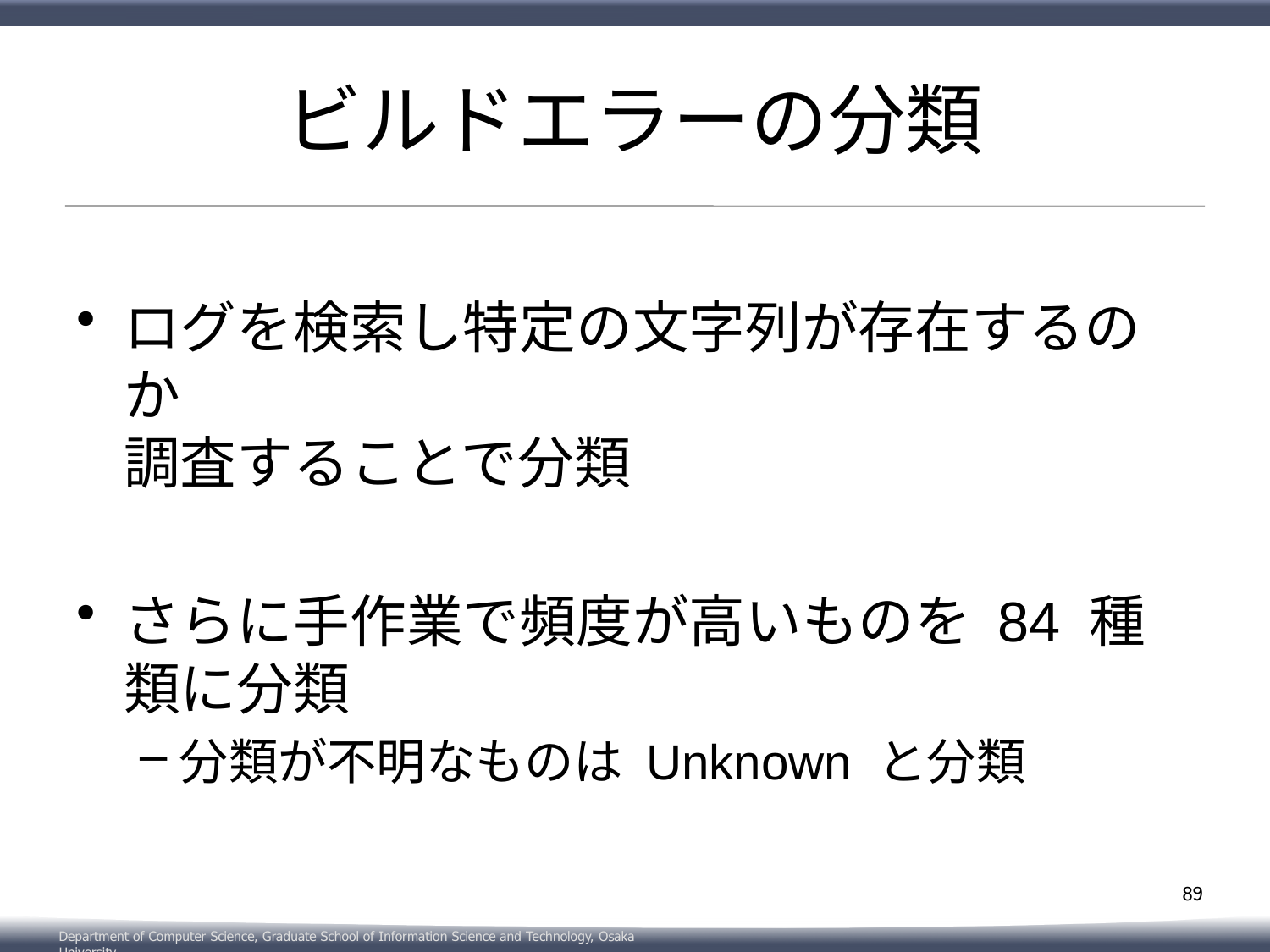

# ビルドエラーの分類
ログを検索し特定の文字列が存在するのか
調査することで分類

さらに手作業で頻度が高いものを 84 種類に分類
分類が不明なものは Unknown と分類
89